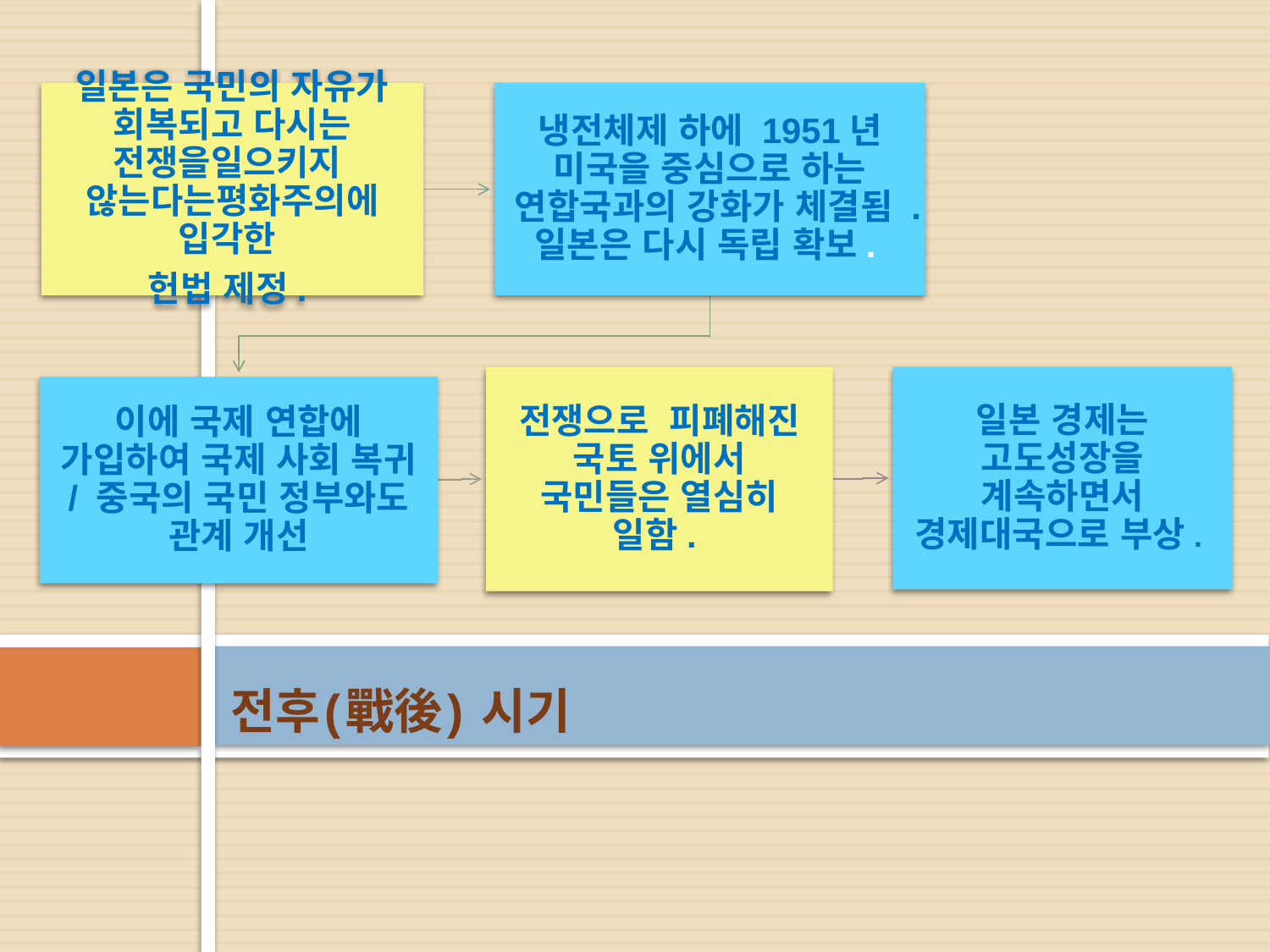

일본은 국민의 자유가 회복되고 다시는 전쟁을일으키지  않는다는평화주의에 입각한
헌법 제정.

냉전체제 하에 1951년 미국을 중심으로 하는 연합국과의 강화가 체결됨 .일본은 다시 독립 확보.

이에 국제 연합에 가입하여 국제 사회 복귀 / 중국의 국민 정부와도 관계 개선

전쟁으로  피폐해진 국토 위에서 국민들은 열심히 일함.
일본 경제는 고도성장을 계속하면서 경제대국으로 부상.
# 전후(戰後) 시기